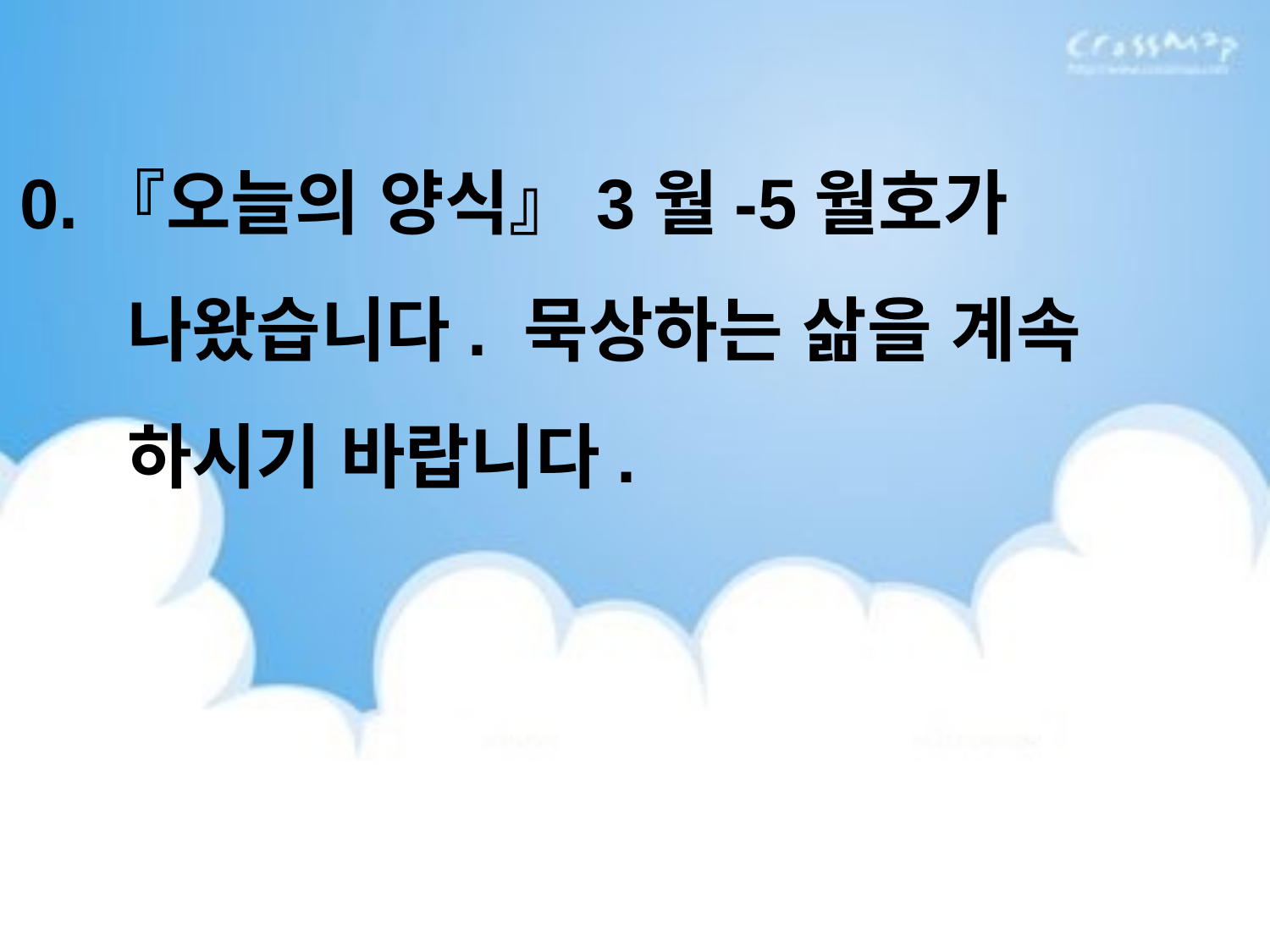

0.『오늘의 양식』3월-5월호가 나왔습니다. 묵상하는 삶을 계속 하시기 바랍니다.